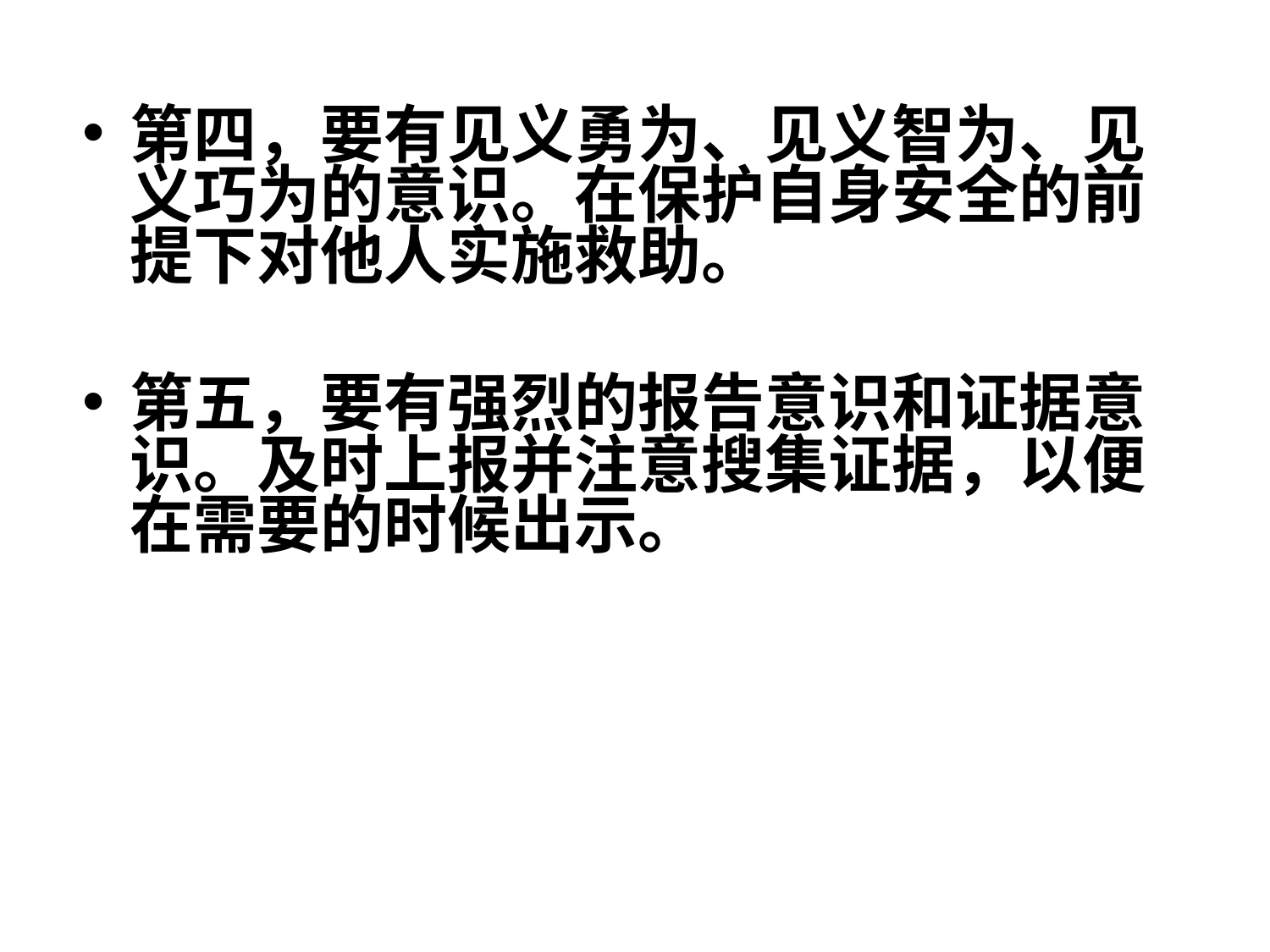

第四，要有见义勇为、见义智为、见义巧为的意识。在保护自身安全的前提下对他人实施救助。

第五，要有强烈的报告意识和证据意识。及时上报并注意搜集证据，以便在需要的时候出示。